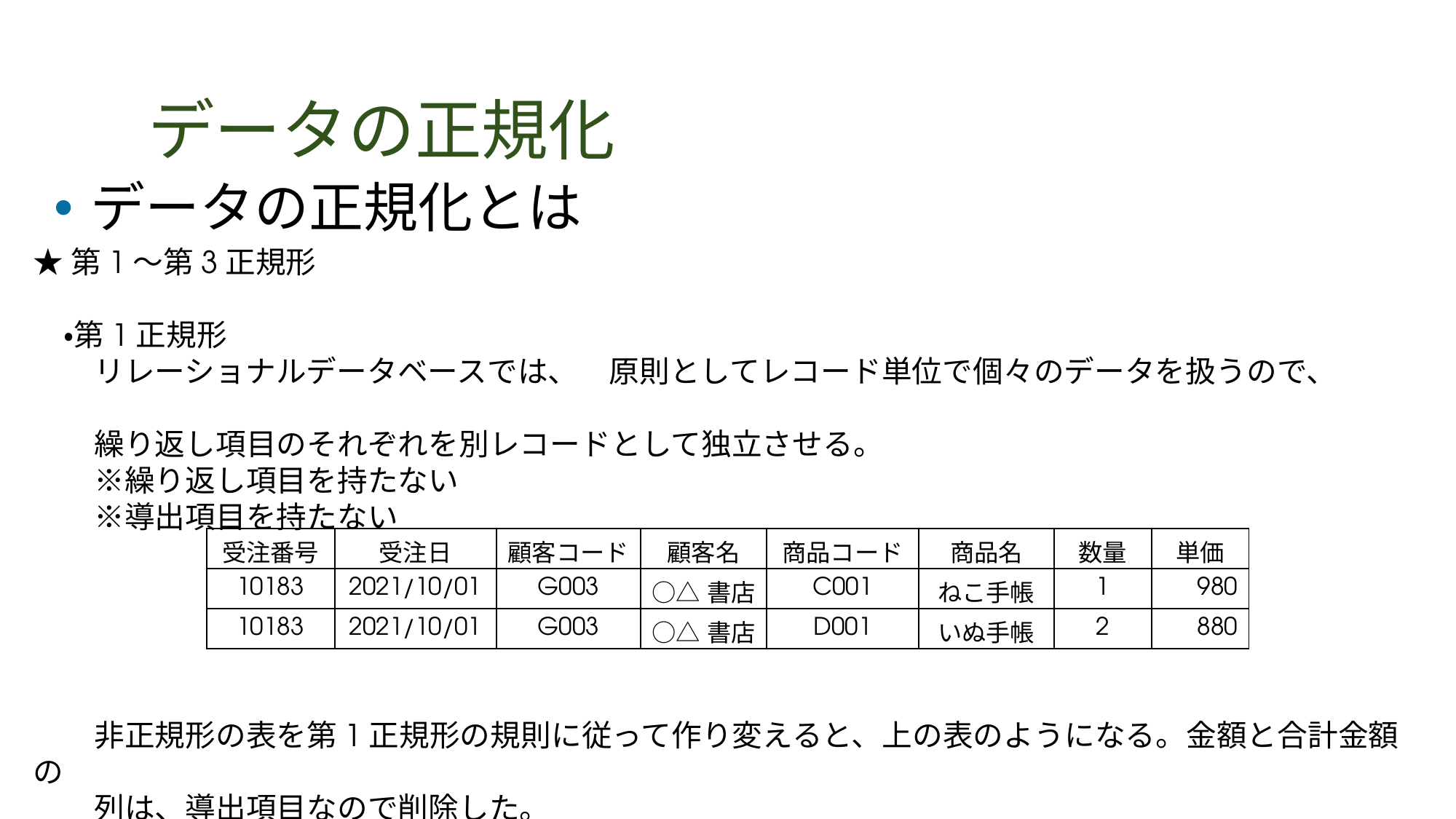

# データの正規化
データの正規化とは
★第1～第3正規形

　・第1正規形
　　リレーショナルデータベースでは、　原則としてレコード単位で個々のデータを扱うので、
　　繰り返し項目のそれぞれを別レコードとして独立させる。
　　※繰り返し項目を持たない
　　※導出項目を持たない

　　非正規形の表を第1正規形の規則に従って作り変えると、上の表のようになる。金額と合計金額の
　　列は、導出項目なので削除した。
| 受注番号 | 受注日 | 顧客コード | 顧客名 | 商品コード | 商品名 | 数量 | 単価 |
| --- | --- | --- | --- | --- | --- | --- | --- |
| 10183 | 2021/10/01 | G003 | ○△書店 | C001 | ねこ手帳 | 1 | 980 |
| 10183 | 2021/10/01 | G003 | ○△書店 | D001 | いぬ手帳 | 2 | 880 |